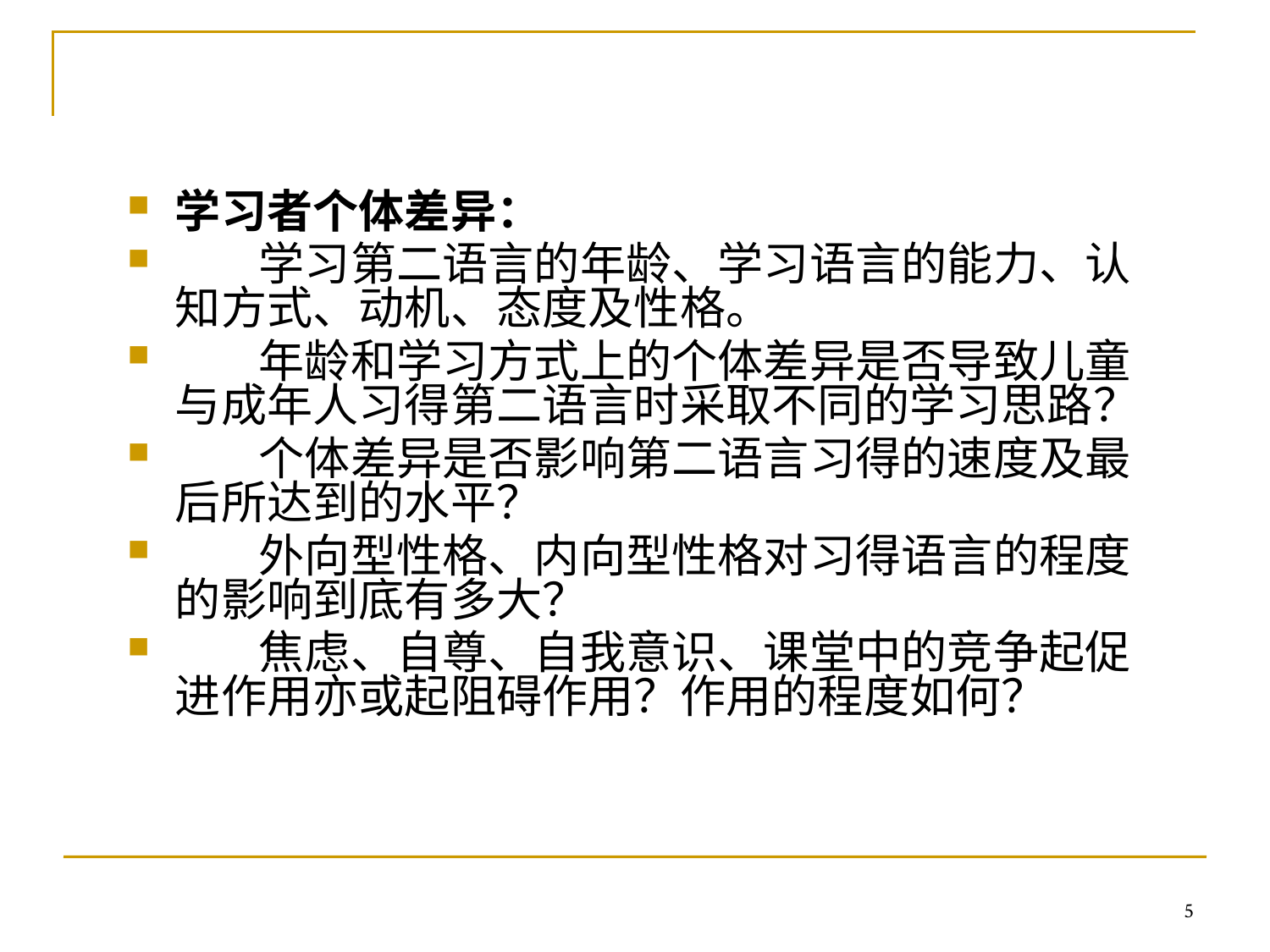

学习者个体差异：
       学习第二语言的年龄、学习语言的能力、认  知方式、动机、态度及性格。
       年龄和学习方式上的个体差异是否导致儿童与成年人习得第二语言时采取不同的学习思路？
       个体差异是否影响第二语言习得的速度及最后所达到的水平？
       外向型性格、内向型性格对习得语言的程度的影响到底有多大？
       焦虑、自尊、自我意识、课堂中的竞争起促进作用亦或起阻碍作用？作用的程度如何？
5